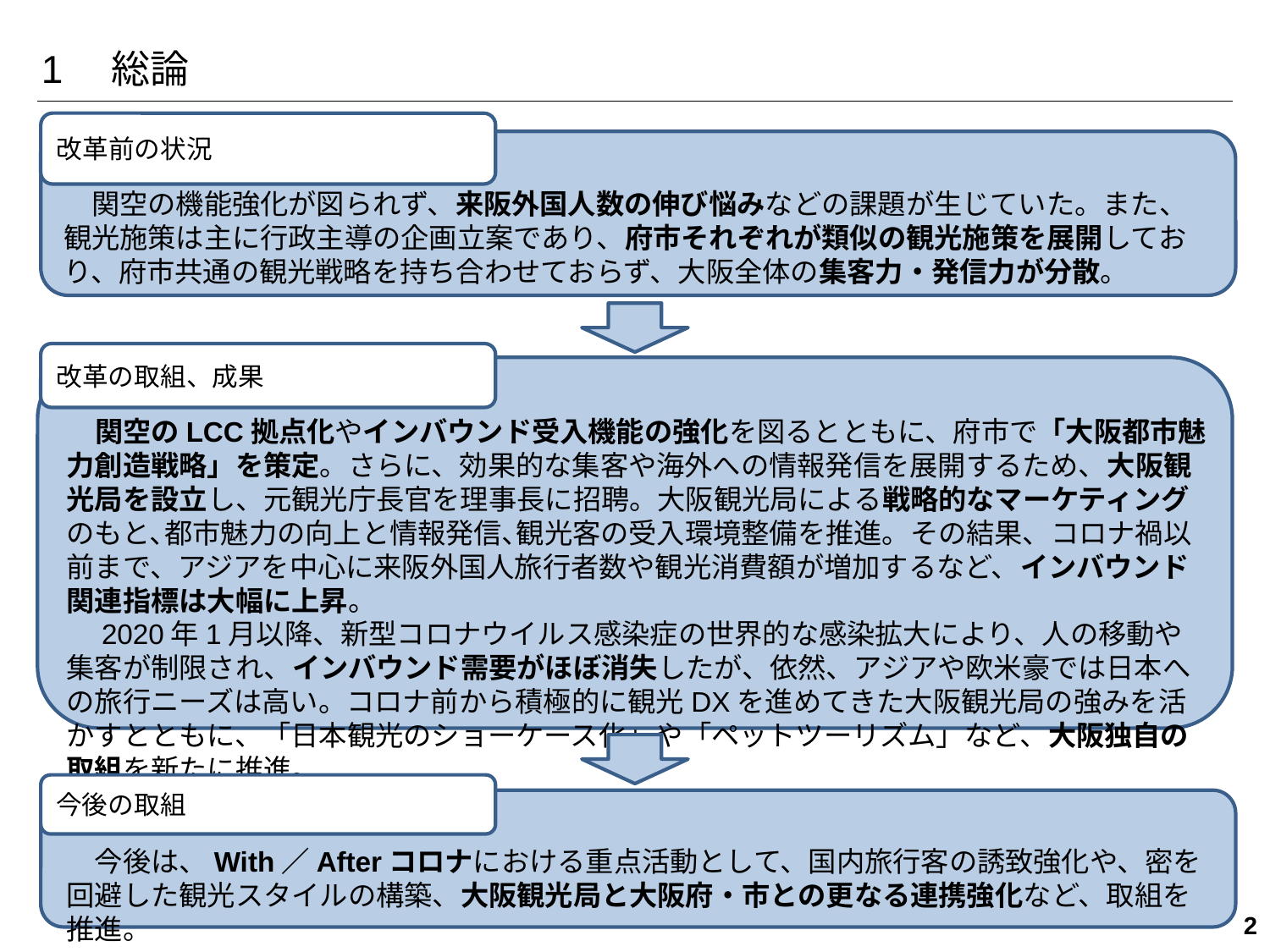

1　総論
改革前の状況

　関空の機能強化が図られず、来阪外国人数の伸び悩みなどの課題が生じていた。また、観光施策は主に行政主導の企画立案であり、府市それぞれが類似の観光施策を展開しており、府市共通の観光戦略を持ち合わせておらず、大阪全体の集客力・発信力が分散。

改革の取組、成果

　関空のLCC拠点化やインバウンド受入機能の強化を図るとともに、府市で「大阪都市魅力創造戦略」を策定。さらに、効果的な集客や海外への情報発信を展開するため、大阪観光局を設立し、元観光庁長官を理事長に招聘。大阪観光局による戦略的なマーケティングのもと､都市魅力の向上と情報発信､観光客の受入環境整備を推進。その結果、コロナ禍以前まで、アジアを中心に来阪外国人旅行者数や観光消費額が増加するなど、インバウンド関連指標は大幅に上昇。
　2020年1月以降、新型コロナウイルス感染症の世界的な感染拡大により、人の移動や集客が制限され、インバウンド需要がほぼ消失したが、依然、アジアや欧米豪では日本への旅行ニーズは高い。コロナ前から積極的に観光DXを進めてきた大阪観光局の強みを活かすとともに、「日本観光のショーケース化」や「ペットツーリズム」など、大阪独自の取組を新たに推進。

今後の取組

　今後は、With／Afterコロナにおける重点活動として、国内旅行客の誘致強化や、密を回避した観光スタイルの構築、大阪観光局と大阪府・市との更なる連携強化など、取組を推進。
2